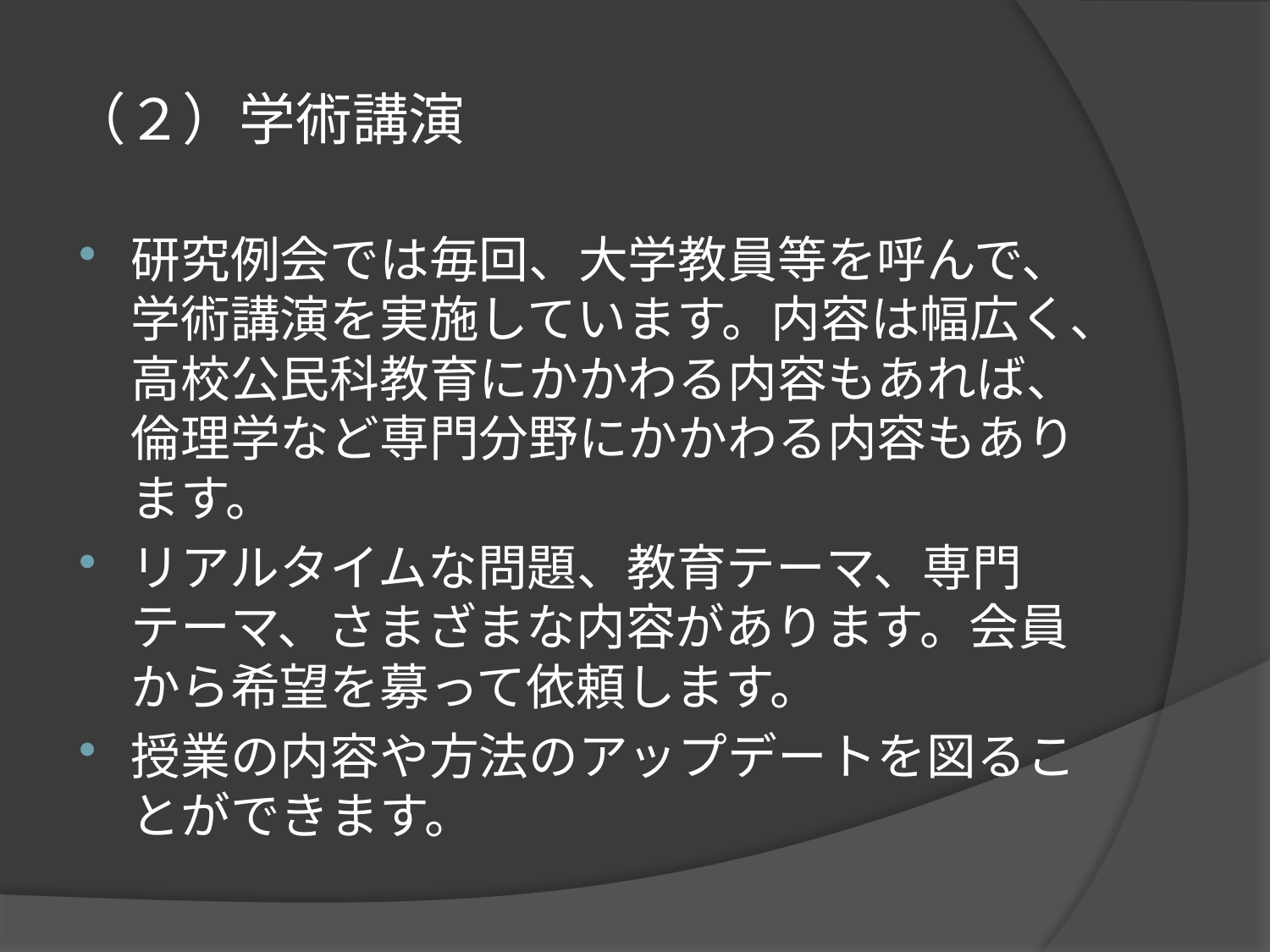

# （２）学術講演
研究例会では毎回、大学教員等を呼んで、学術講演を実施しています。内容は幅広く、高校公民科教育にかかわる内容もあれば、倫理学など専門分野にかかわる内容もあります。
リアルタイムな問題、教育テーマ、専門テーマ、さまざまな内容があります。会員から希望を募って依頼します。
授業の内容や方法のアップデートを図ることができます。